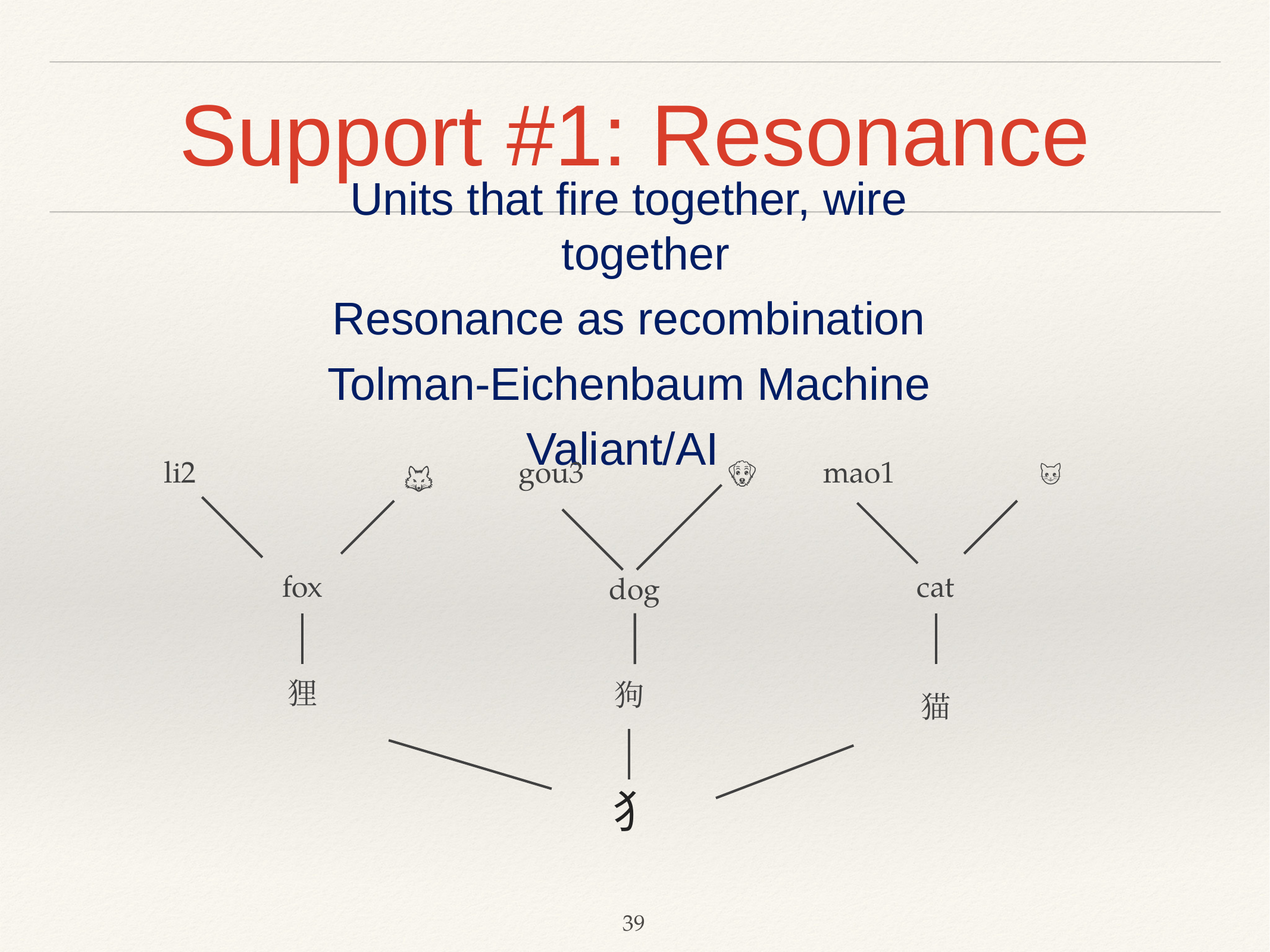

# Support #1: Resonance
Units that fire together, wire together
Resonance as recombination
Tolman-Eichenbaum Machine
Valiant/AI
li2
gou3
🐶
🐱
mao1
🦊

fox
cat
dog

狸
狗
猫

⺨
39